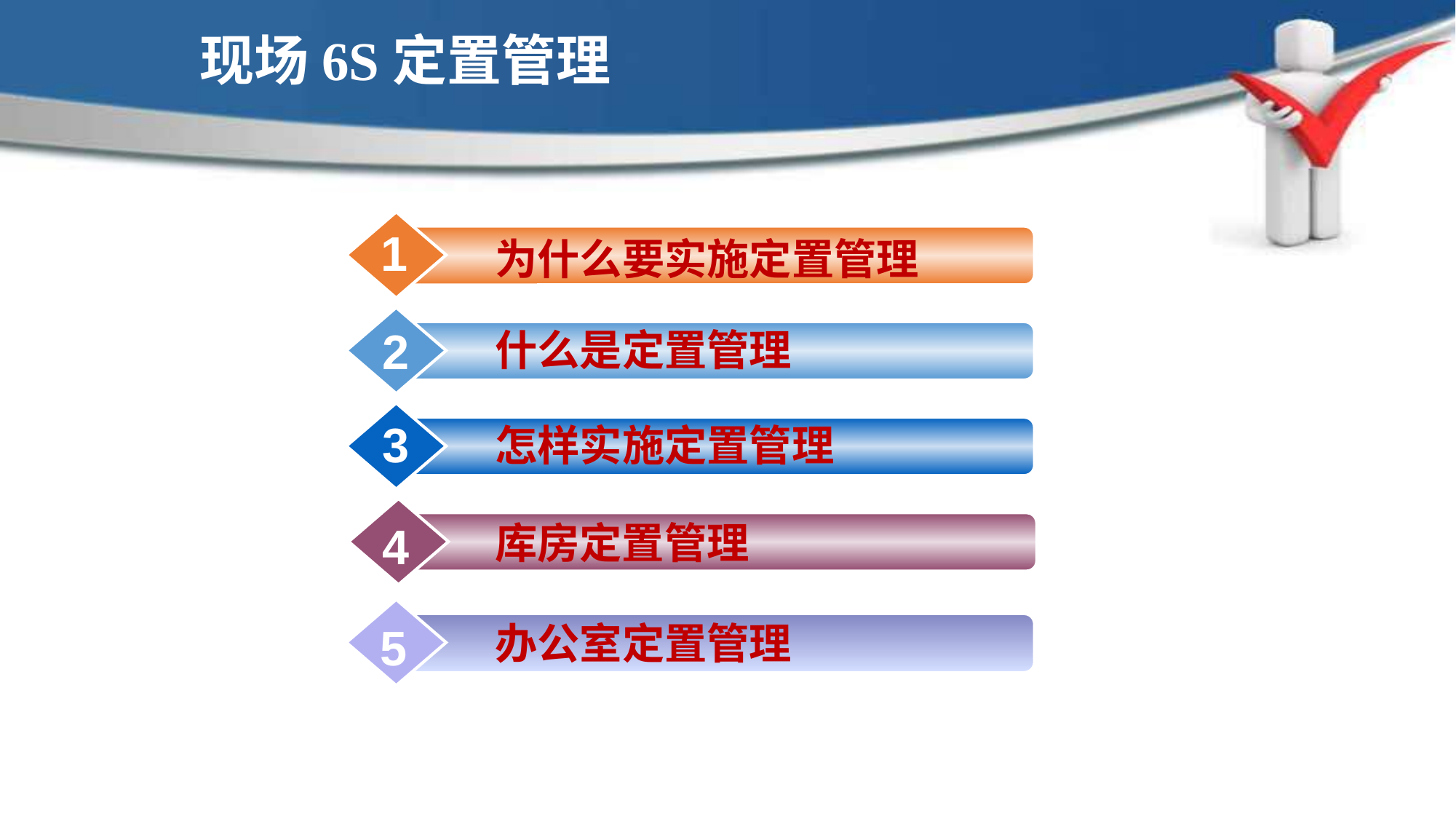

现场6S定置管理

1

为什么要实施定置管理

2
什么是定置管理

3
怎样实施定置管理

库房定置管理
4

现场6S定置管理

办公室定置管理
5